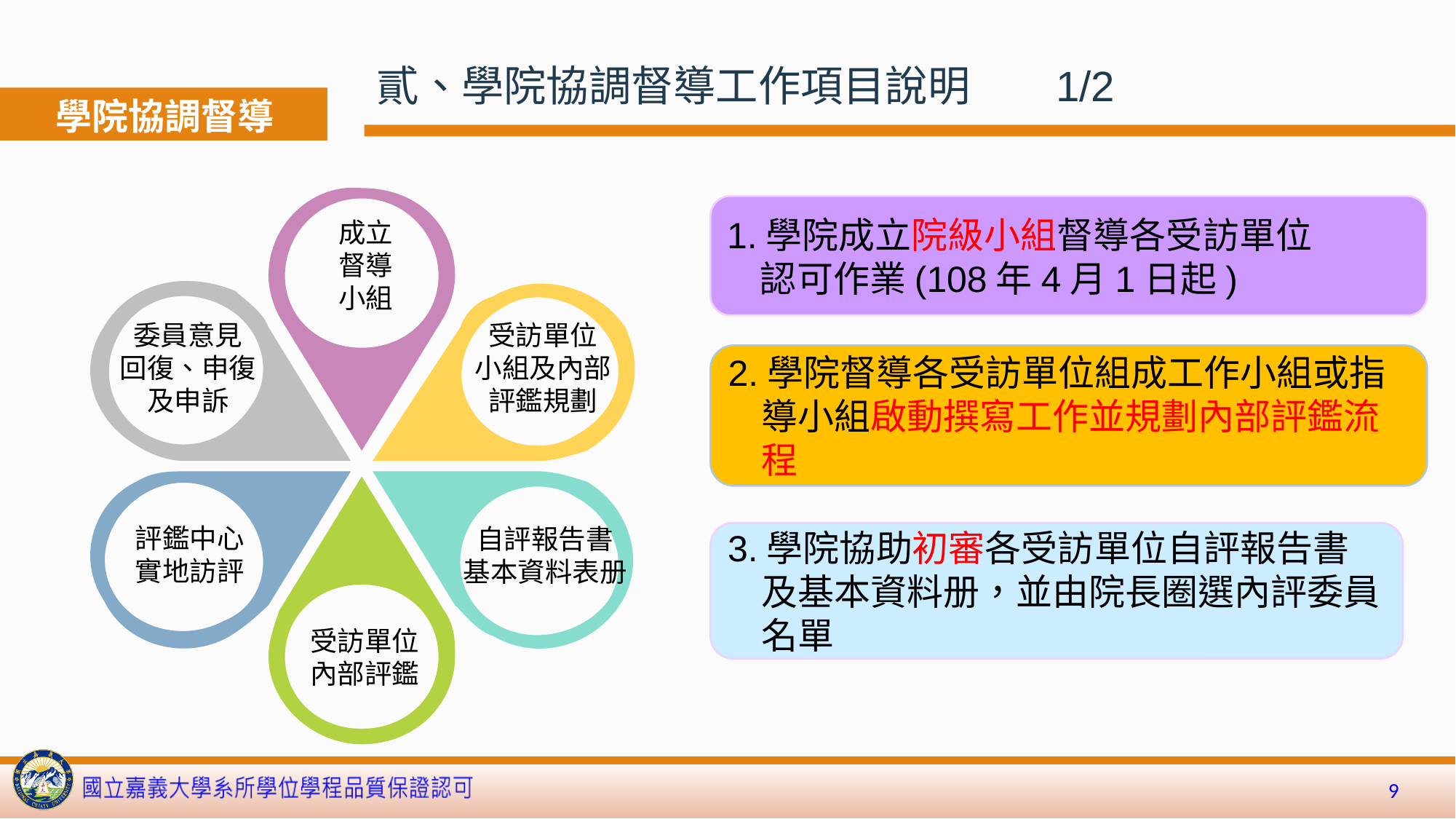

貳、學院協調督導工作項目說明        1/2
學院協調督導

成立
督導
小組
委員意見
回復、申復
及申訴
受訪單位
小組及內部
評鑑規劃

評鑑中心
實地訪評
自評報告書
基本資料表册
受訪單位
內部評鑑
1.學院成立院級小組督導各受訪單位
   認可作業(108年4月1日起)
2.學院督導各受訪單位組成工作小組或指
   導小組啟動撰寫工作並規劃內部評鑑流
   程
3.學院協助初審各受訪單位自評報告書
   及基本資料册，並由院長圈選內評委員
   名單
9